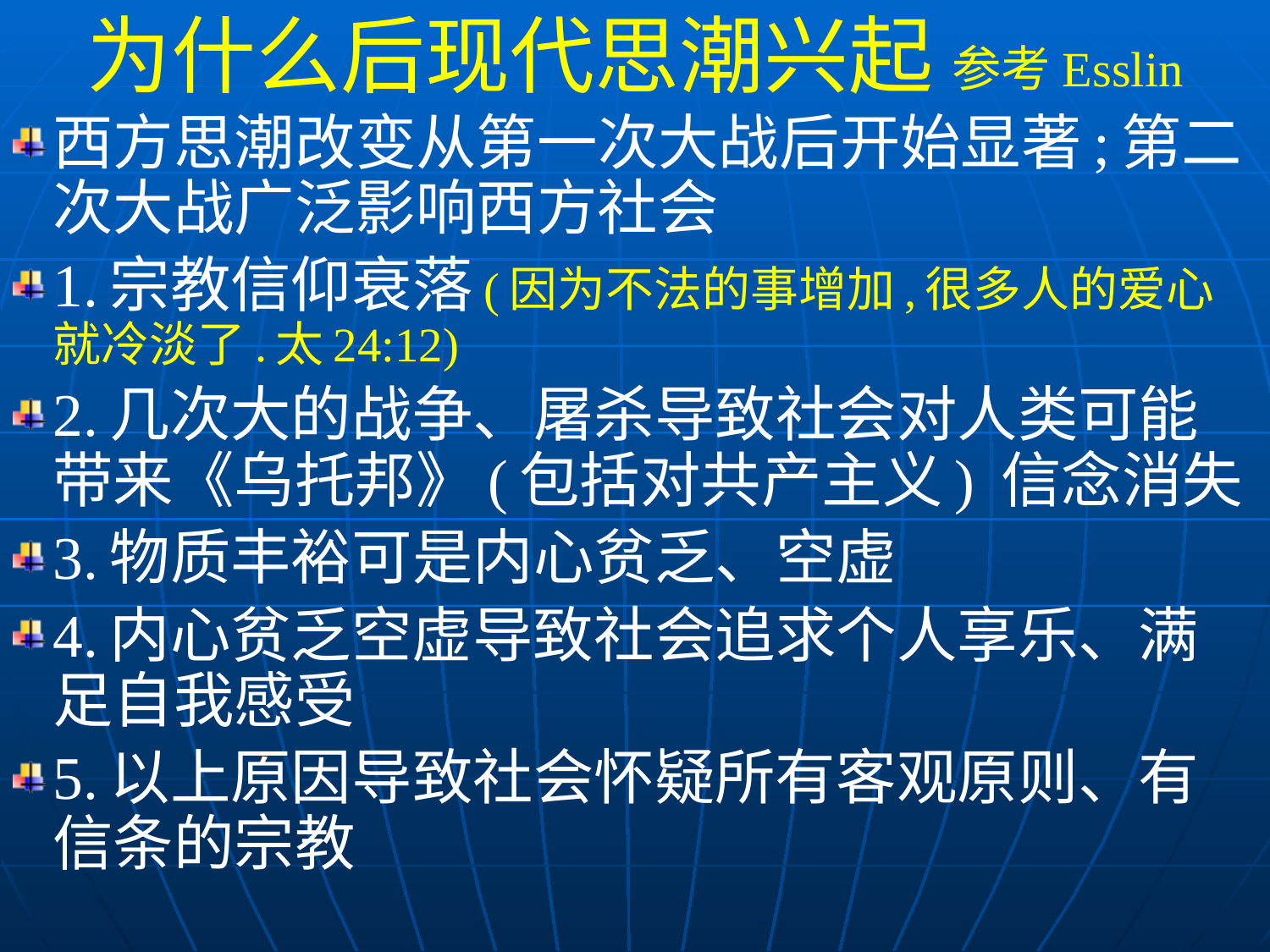

为什么后现代思潮兴起 参考Esslin
西方思潮改变从第一次大战后开始显著;第二次大战广泛影响西方社会
1.宗教信仰衰落(因为不法的事增加,很多人的爱心就冷淡了.太24:12)
2.几次大的战争、屠杀导致社会对人类可能带来《乌托邦》(包括对共产主义) 信念消失
3.物质丰裕可是内心贫乏、空虚
4.内心贫乏空虚导致社会追求个人享乐、满足自我感受
5.以上原因导致社会怀疑所有客观原则、有信条的宗教